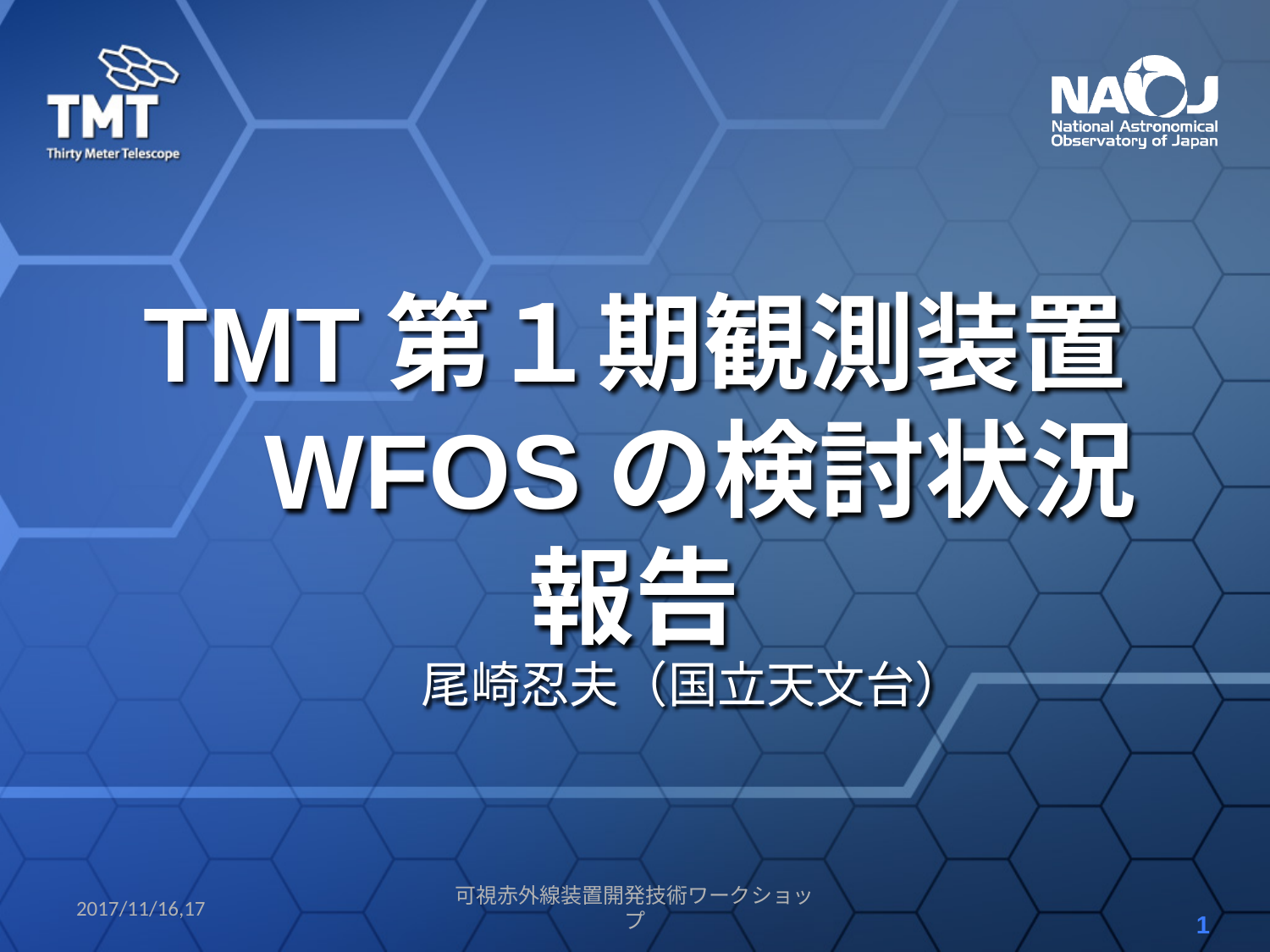

# TMT第１期観測装置　WFOSの検討状況報告
尾崎忍夫（国立天文台）
2017/11/16,17
可視赤外線装置開発技術ワークショップ